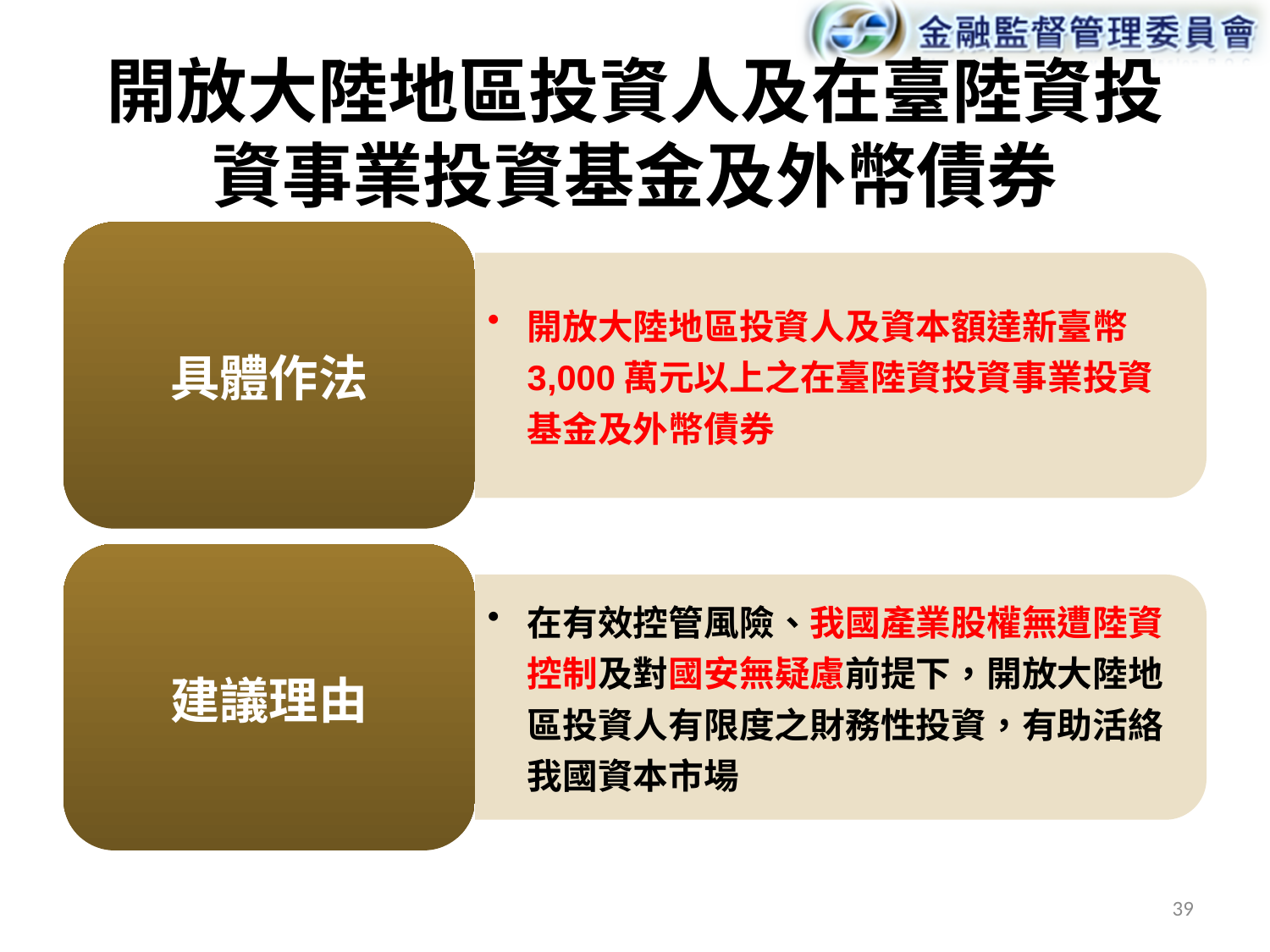

# 開放大陸地區投資人及在臺陸資投資事業投資基金及外幣債券
具體作法
開放大陸地區投資人及資本額達新臺幣3,000萬元以上之在臺陸資投資事業投資基金及外幣債券
建議理由
在有效控管風險、我國產業股權無遭陸資控制及對國安無疑慮前提下，開放大陸地區投資人有限度之財務性投資，有助活絡我國資本市場
39